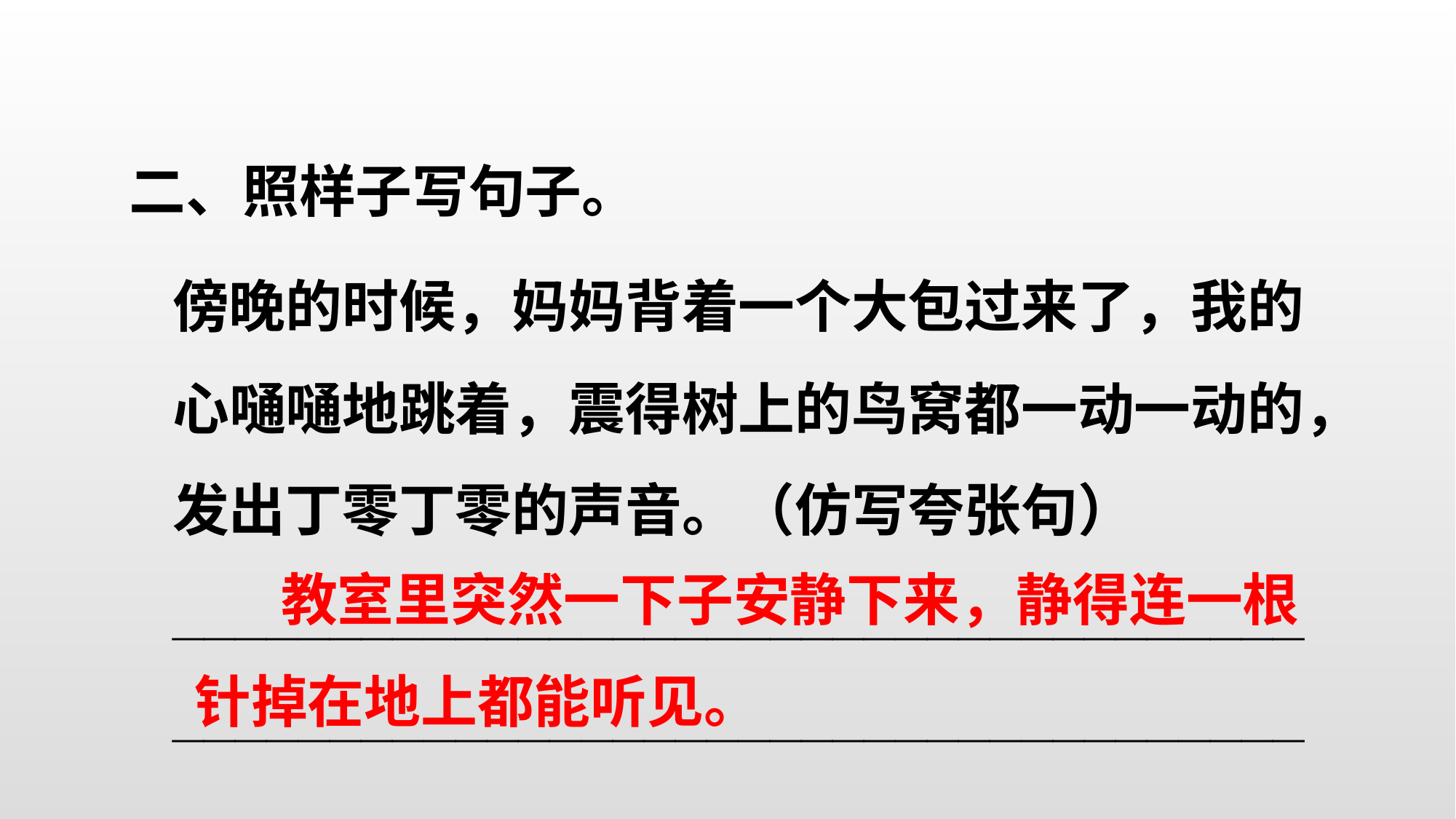

二、照样子写句子。
傍晚的时候，妈妈背着一个大包过来了，我的心嗵嗵地跳着，震得树上的鸟窝都一动一动的，发出丁零丁零的声音。（仿写夸张句）
________________________________________________________________________________
教室里突然一下子安静下来，静得连一根针掉在地上都能听见。